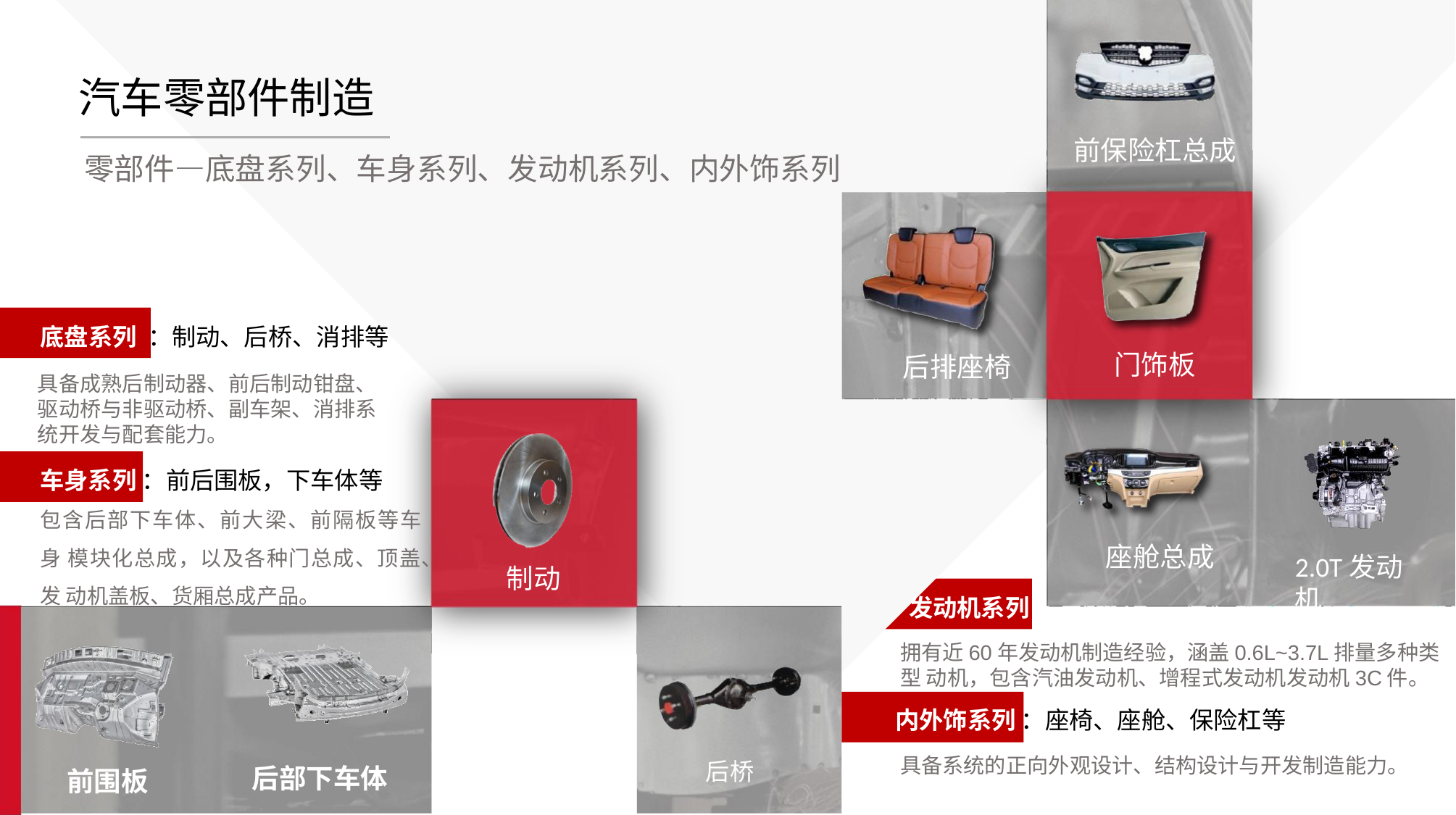

# 汽车零部件制造
前保险杠总成

零部件—底盘系列、车身系列、发动机系列、内外饰系列

底盘系列 ：制动、后桥、消排等
门饰板
后排座椅
具备成熟后制动器、前后制动钳盘、 驱动桥与非驱动桥、副车架、消排系 统开发与配套能力。

车身系列 ：前后围板，下车体等
包含后部下车体、前大梁、前隔板等车身 模块化总成，以及各种门总成、顶盖、发 动机盖板、货厢总成产品。
座舱总成
2.0T发动机
制动

发动机系列

拥有近60年发动机制造经验，涵盖0.6L~3.7L排量多种类型 动机，包含汽油发动机、增程式发动机发动机3C件。
内外饰系列 ：座椅、座舱、保险杠等

具备系统的正向外观设计、结构设计与开发制造能力。
后桥
后部下车体
前围板